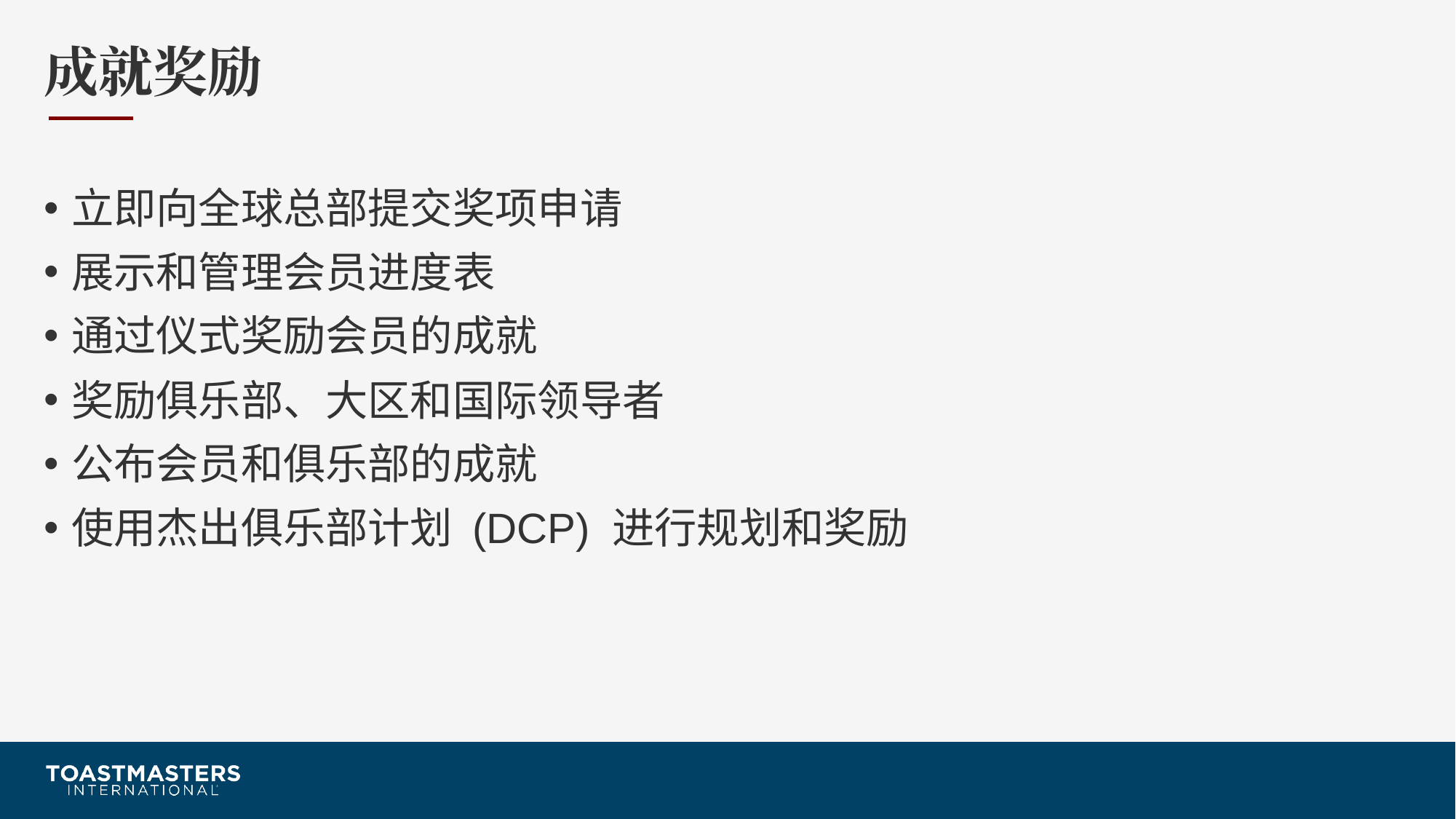

# 成就奖励
立即向全球总部提交奖项申请
展示和管理会员进度表
通过仪式奖励会员的成就
奖励俱乐部、大区和国际领导者
公布会员和俱乐部的成就
使用杰出俱乐部计划 (DCP) 进行规划和奖励